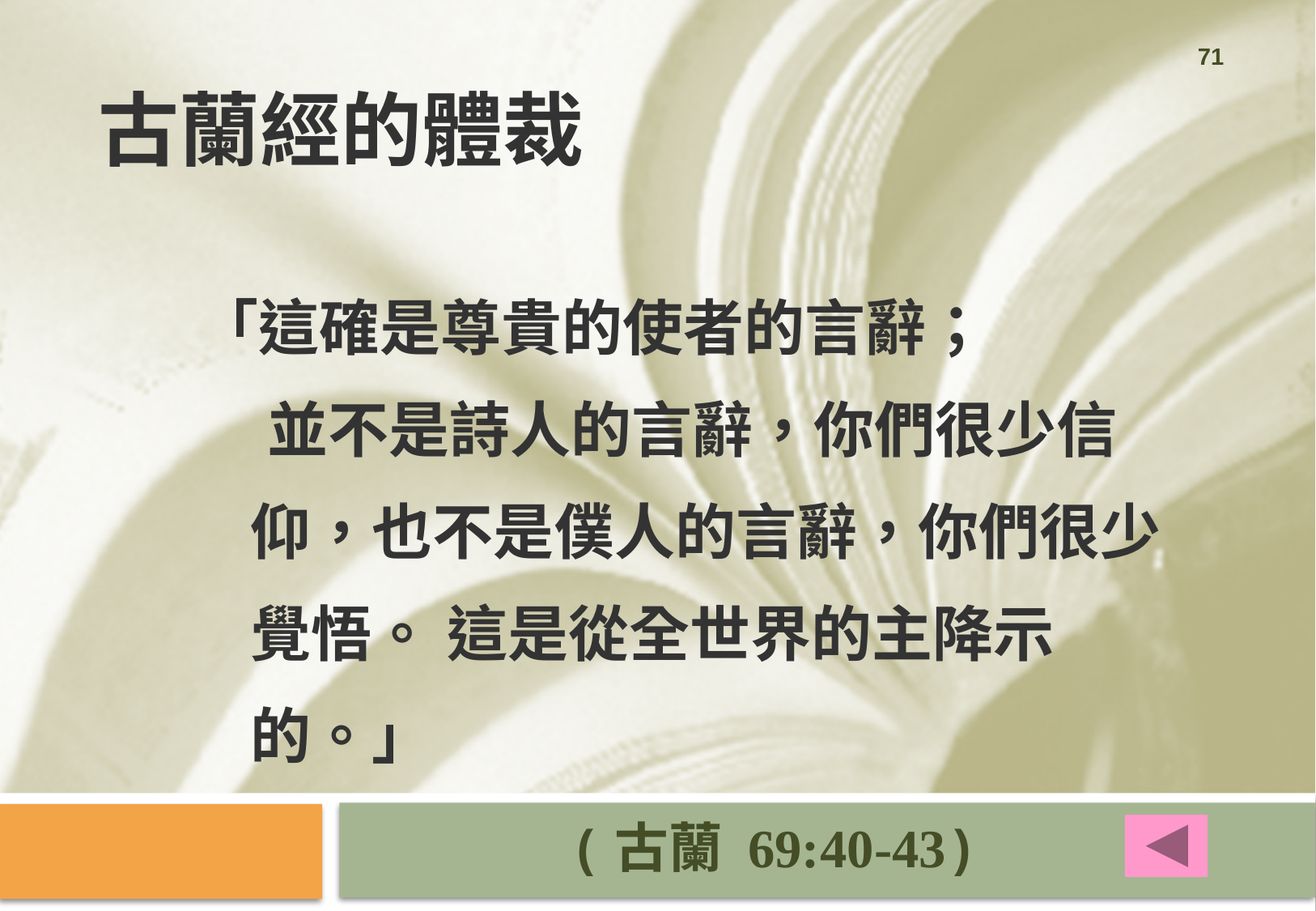

71
古蘭經的體裁
「這確是尊貴的使者的言辭；
    並不是詩人的言辭，你們很少信仰，也不是僕人的言辭，你們很少覺悟。 這是從全世界的主降示的。」

(古蘭 69:40-43)